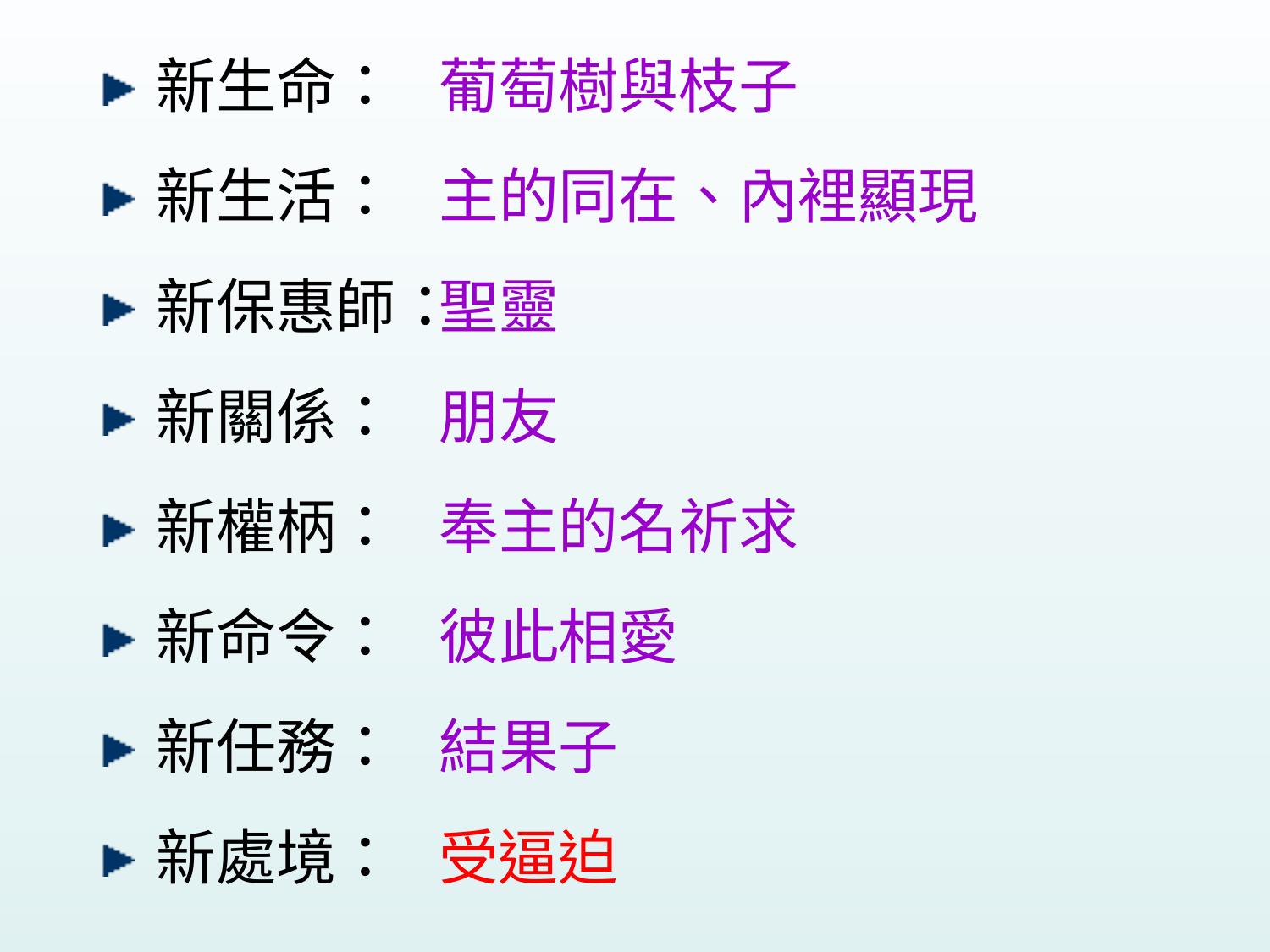

新生命：
新生活：
新保惠師：
新關係：
新權柄：
新命令：
新任務：
新處境：
　　　　葡萄樹與枝子
　　　　主的同在、內裡顯現
　　　　聖靈
　　　　朋友
　　　　奉主的名祈求
　　　　彼此相愛
　　　　結果子
　　　　受逼迫